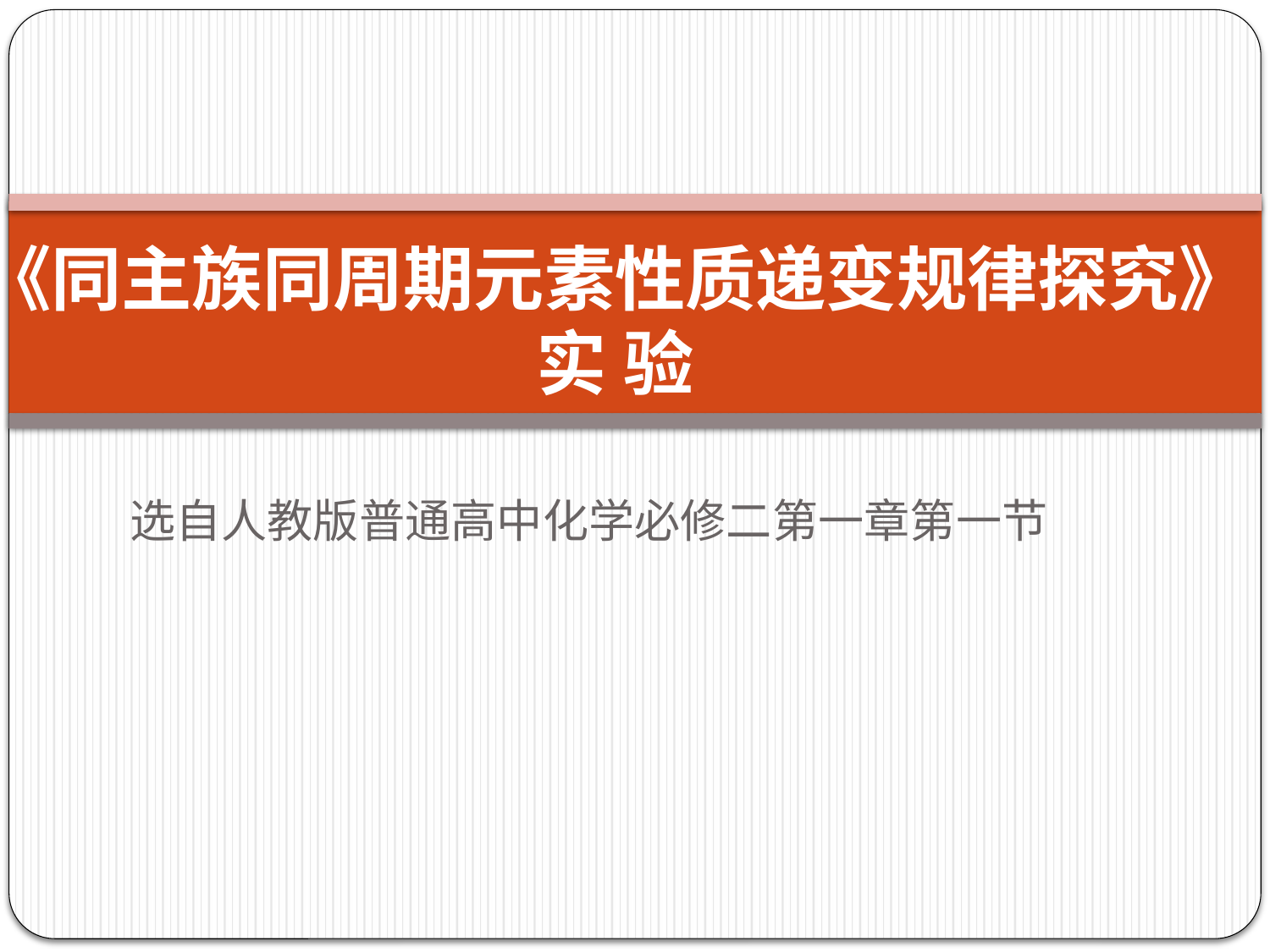

# 《同主族同周期元素性质递变规律探究》实 验
选自人教版普通高中化学必修二第一章第一节